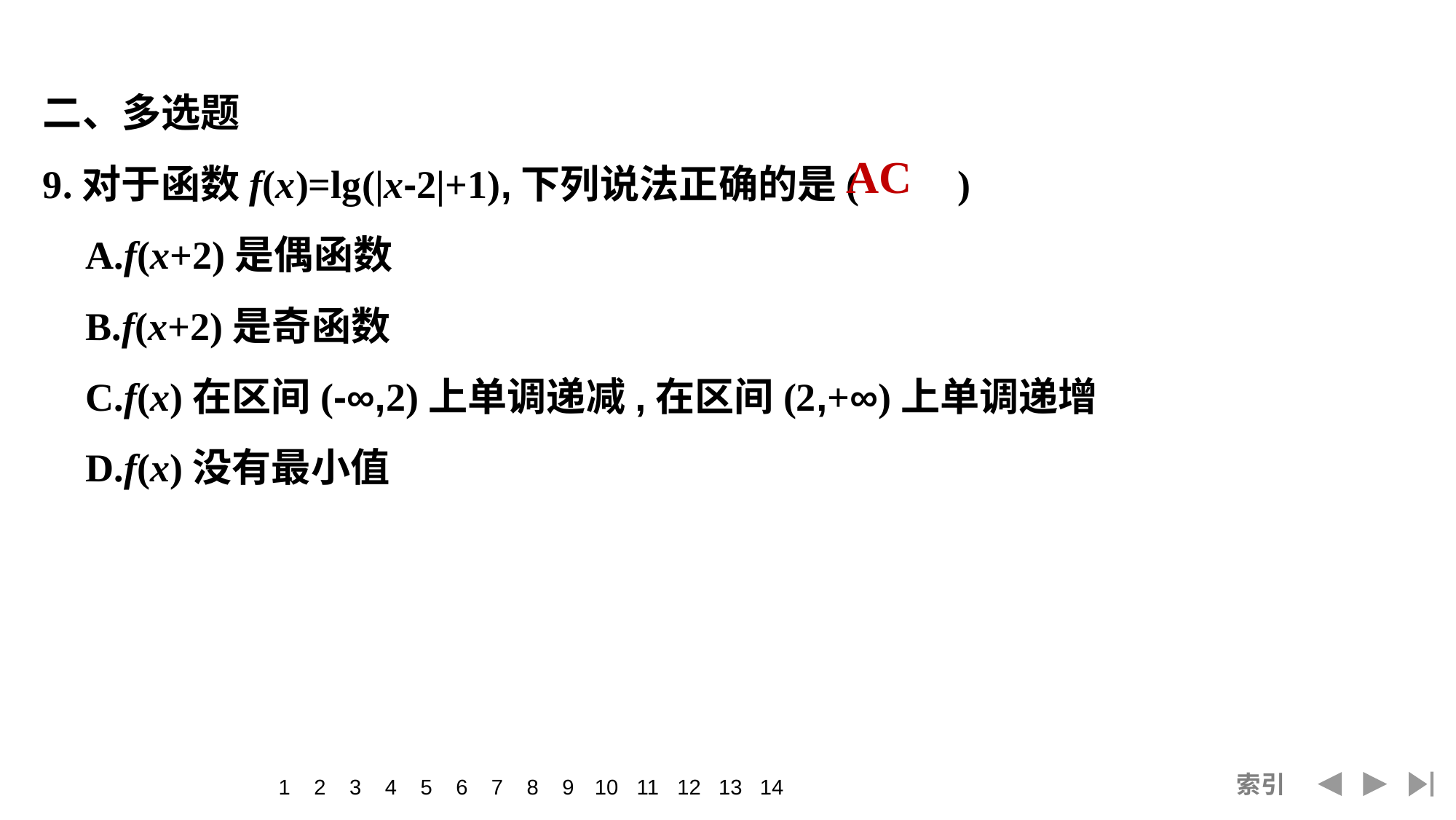

二、多选题
9.对于函数f(x)=lg(|x-2|+1),下列说法正确的是(　　)
A.f(x+2)是偶函数
B.f(x+2)是奇函数
C.f(x)在区间(-∞,2)上单调递减,在区间(2,+∞)上单调递增
D.f(x)没有最小值
AC